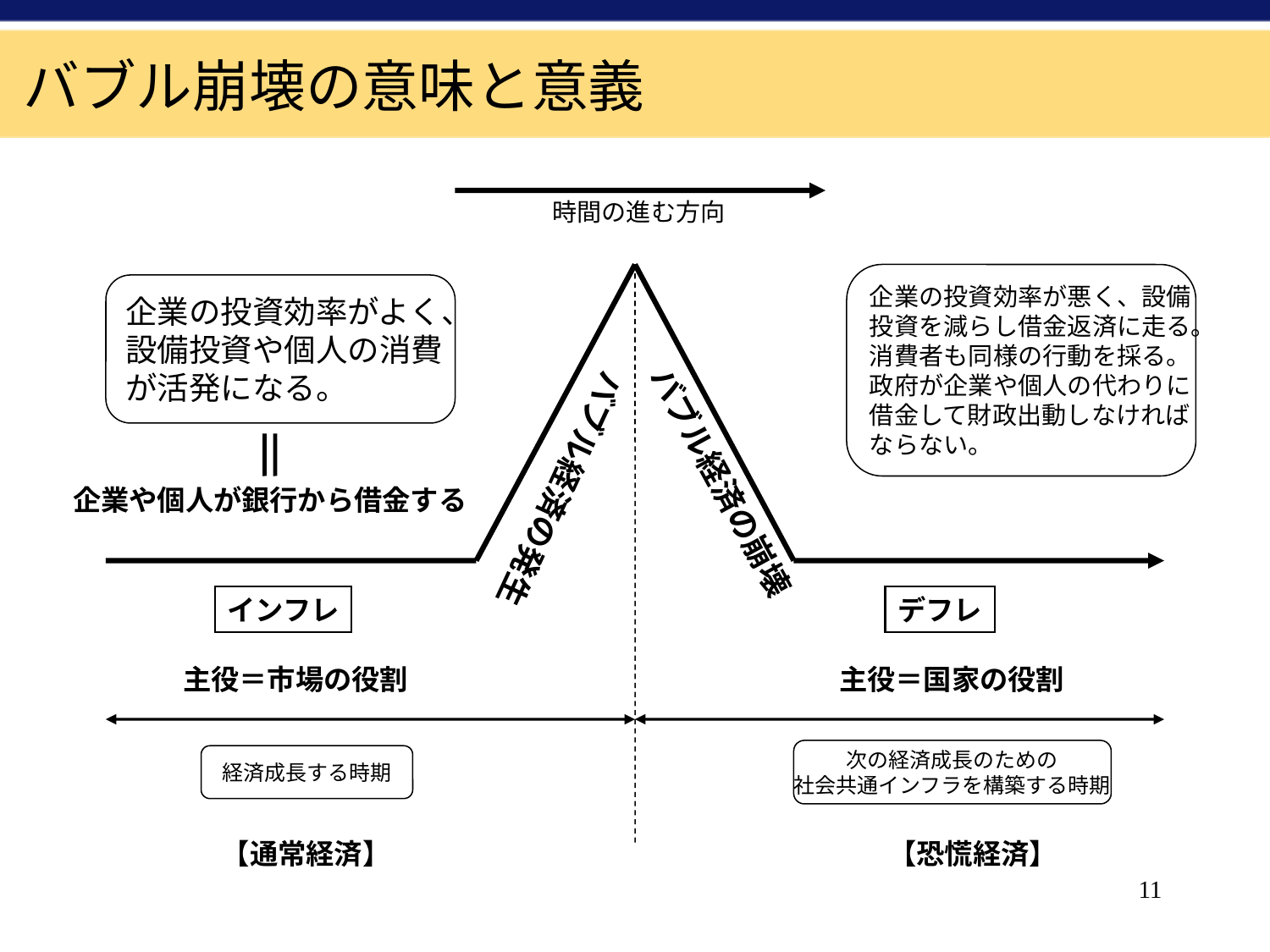

バブル崩壊の意味と意義

時間の進む方向

企業の投資効率が悪く、設備
投資を減らし借金返済に走る。
消費者も同様の行動を採る。
政府が企業や個人の代わりに
借金して財政出動しなければ
ならない。
企業の投資効率がよく、
設備投資や個人の消費
が活発になる。
バブル経済の崩壊
バブル経済の発生

企業や個人が銀行から借金する

インフレ
デフレ
主役＝市場の役割
主役＝国家の役割

次の経済成長のための
社会共通インフラを構築する時期
経済成長する時期
【通常経済】
【恐慌経済】
11